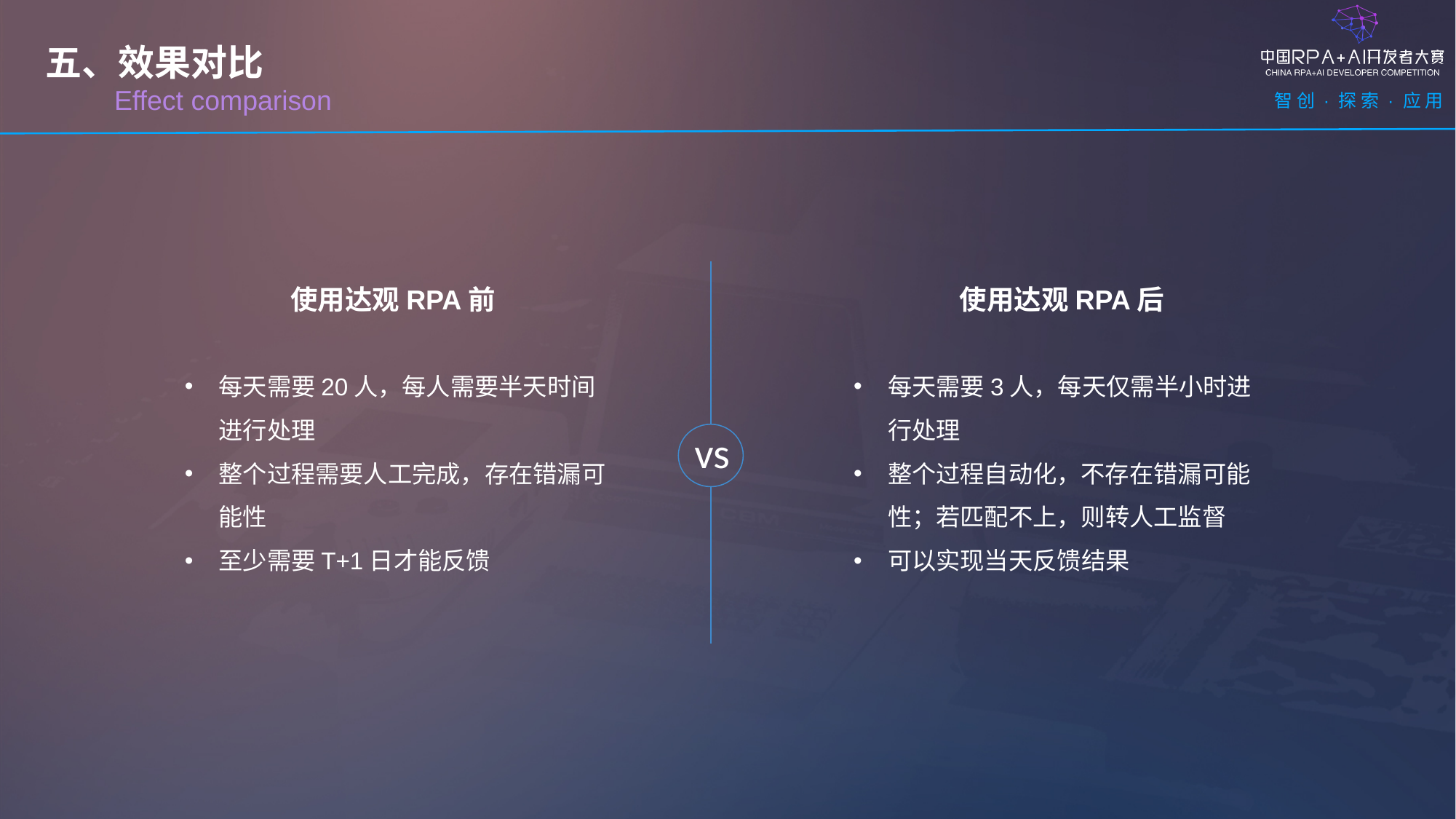

五、效果对比
         Effect comparison
使用达观RPA前
使用达观RPA后
每天需要20人，每人需要半天时间进行处理
整个过程需要人工完成，存在错漏可能性
至少需要T+1日才能反馈
每天需要3人，每天仅需半小时进行处理
整个过程自动化，不存在错漏可能性；若匹配不上，则转人工监督
可以实现当天反馈结果
vs